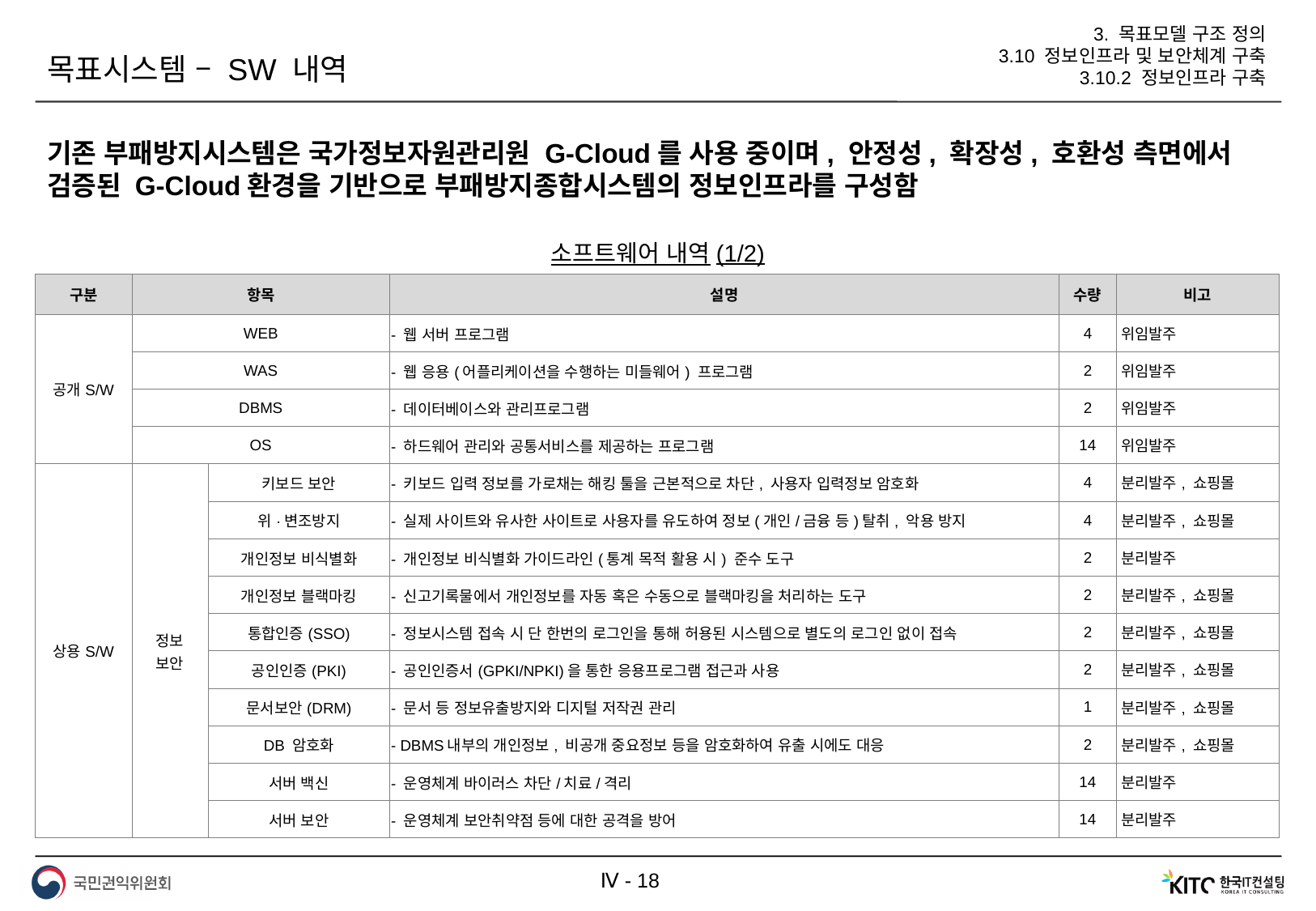

3. 목표모델 구조 정의
3.10 정보인프라 및 보안체계 구축
3.10.2 정보인프라 구축
목표시스템 – SW 내역
기존 부패방지시스템은 국가정보자원관리원 G-Cloud를 사용 중이며, 안정성, 확장성, 호환성 측면에서 검증된 G-Cloud환경을 기반으로 부패방지종합시스템의 정보인프라를 구성함
소프트웨어 내역(1/2)
| 구분 | 항목 |  | 설명 | 수량 | 비고 |
| --- | --- | --- | --- | --- | --- |
| 공개S/W | WEB |  | - 웹 서버 프로그램 | 4 | 위임발주 |
|  | WAS |  | - 웹 응용(어플리케이션을 수행하는 미들웨어) 프로그램 | 2 | 위임발주 |
|  | DBMS |  | - 데이터베이스와 관리프로그램 | 2 | 위임발주 |
|  | OS |  | - 하드웨어 관리와 공통서비스를 제공하는 프로그램 | 14 | 위임발주 |
| 상용S/W | 정보 보안 | 키보드 보안 | - 키보드 입력 정보를 가로채는 해킹 툴을 근본적으로 차단, 사용자 입력정보 암호화 | 4 | 분리발주, 쇼핑몰 |
|  |  | 위·변조방지 | - 실제 사이트와 유사한 사이트로 사용자를 유도하여 정보(개인/금융 등)탈취, 악용 방지 | 4 | 분리발주, 쇼핑몰 |
|  |  | 개인정보 비식별화 | - 개인정보 비식별화 가이드라인(통계 목적 활용 시) 준수 도구 | 2 | 분리발주 |
|  |  | 개인정보 블랙마킹 | - 신고기록물에서 개인정보를 자동 혹은 수동으로 블랙마킹을 처리하는 도구 | 2 | 분리발주, 쇼핑몰 |
|  |  | 통합인증(SSO) | - 정보시스템 접속 시 단 한번의 로그인을 통해 허용된 시스템으로 별도의 로그인 없이 접속 | 2 | 분리발주, 쇼핑몰 |
|  |  | 공인인증(PKI) | - 공인인증서(GPKI/NPKI)을 통한 응용프로그램 접근과 사용 | 2 | 분리발주, 쇼핑몰 |
|  |  | 문서보안(DRM) | - 문서 등 정보유출방지와 디지털 저작권 관리 | 1 | 분리발주, 쇼핑몰 |
|  |  | DB 암호화 | - DBMS내부의 개인정보, 비공개 중요정보 등을 암호화하여 유출 시에도 대응 | 2 | 분리발주, 쇼핑몰 |
|  |  | 서버 백신 | - 운영체계 바이러스 차단/치료/격리 | 14 | 분리발주 |
|  |  | 서버 보안 | - 운영체계 보안취약점 등에 대한 공격을 방어 | 14 | 분리발주 |